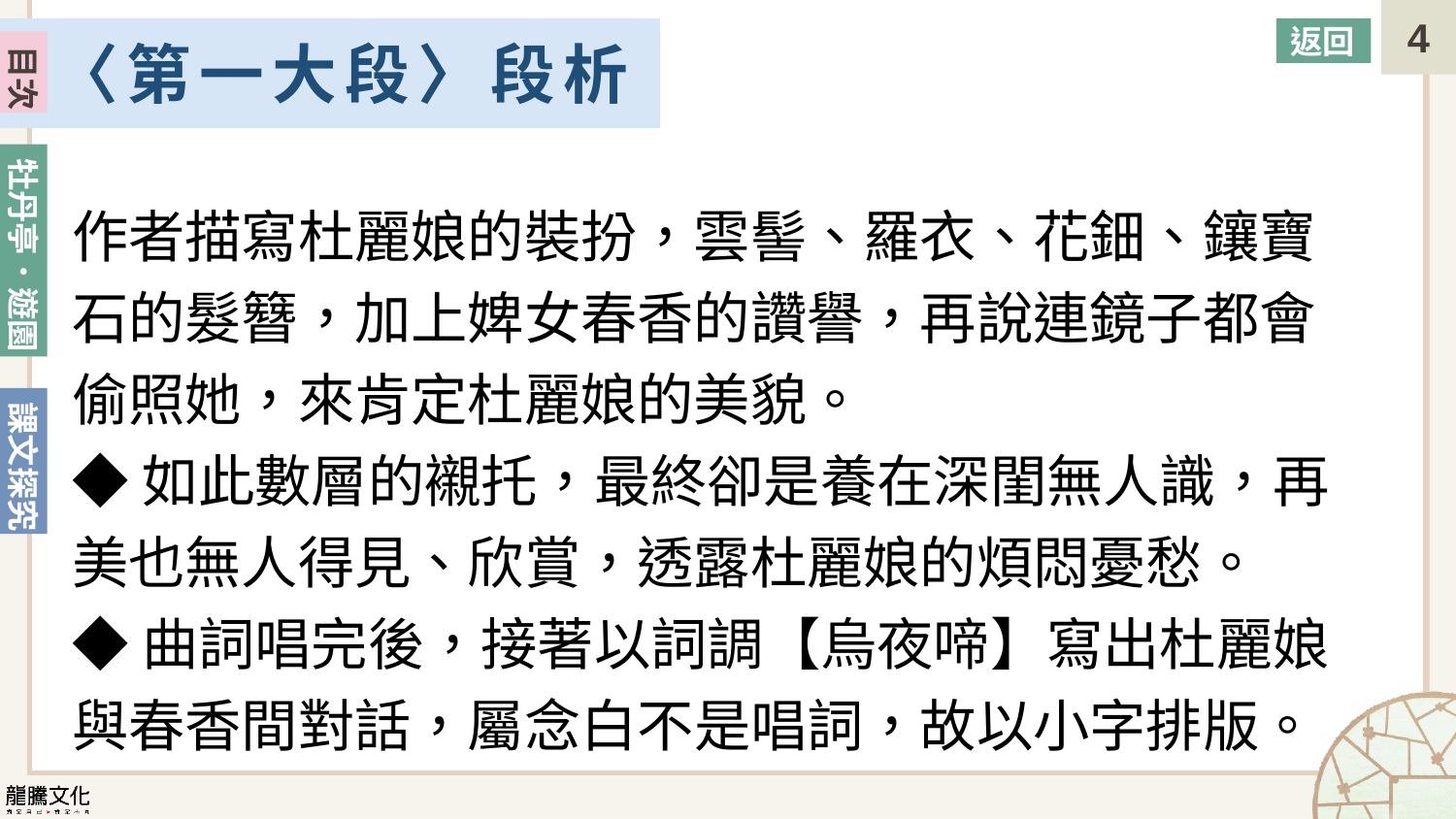

返回
〈第一大段〉段析
目次
作者描寫杜麗娘的裝扮，雲髻、羅衣、花鈿、鑲寶石的髮簪，加上婢女春香的讚譽，再說連鏡子都會偷照她，來肯定杜麗娘的美貌。
◆如此數層的襯托，最終卻是養在深閨無人識，再美也無人得見、欣賞，透露杜麗娘的煩悶憂愁。
◆曲詞唱完後，接著以詞調【烏夜啼】寫出杜麗娘與春香間對話，屬念白不是唱詞，故以小字排版。